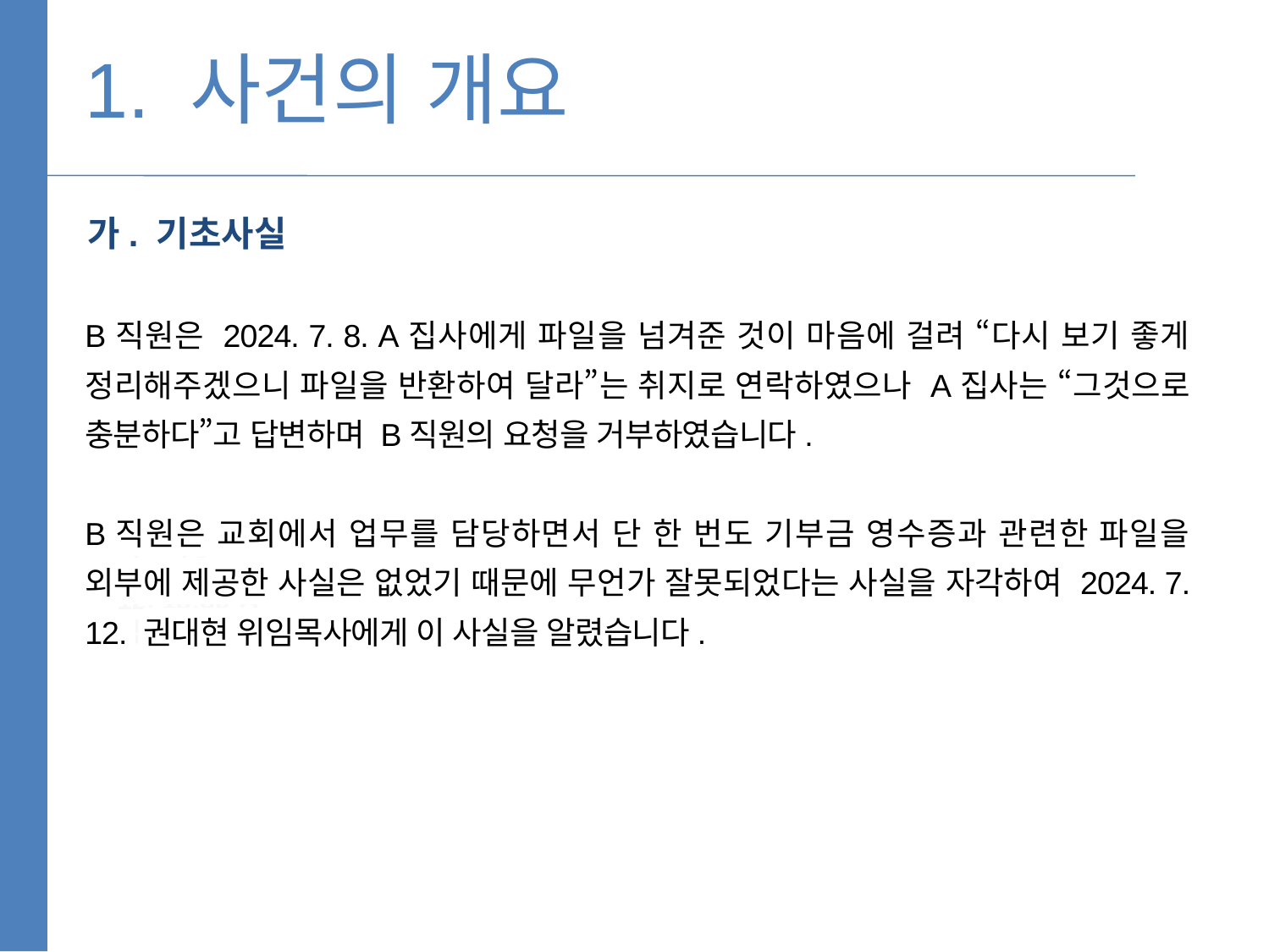

1. 사건의 개요

가. 기초사실

B직원은 2024. 7. 8. A집사에게 파일을 넘겨준 것이 마음에 걸려 “다시 보기 좋게 정리해주겠으니 파일을 반환하여 달라”는 취지로 연락하였으나 A집사는 “그것으로 충분하다”고 답변하며 B직원의 요청을 거부하였습니다.

B직원은 교회에서 업무를 담당하면서 단 한 번도 기부금 영수증과 관련한 파일을 외부에 제공한 사실은 없었기 때문에 무언가 잘못되었다는 사실을 자각하여 2024. 7. 12. 권대현 위임목사에게 이 사실을 알렸습니다.

피고인은 2021. 3. 12. 18:30경 심ㅇ조